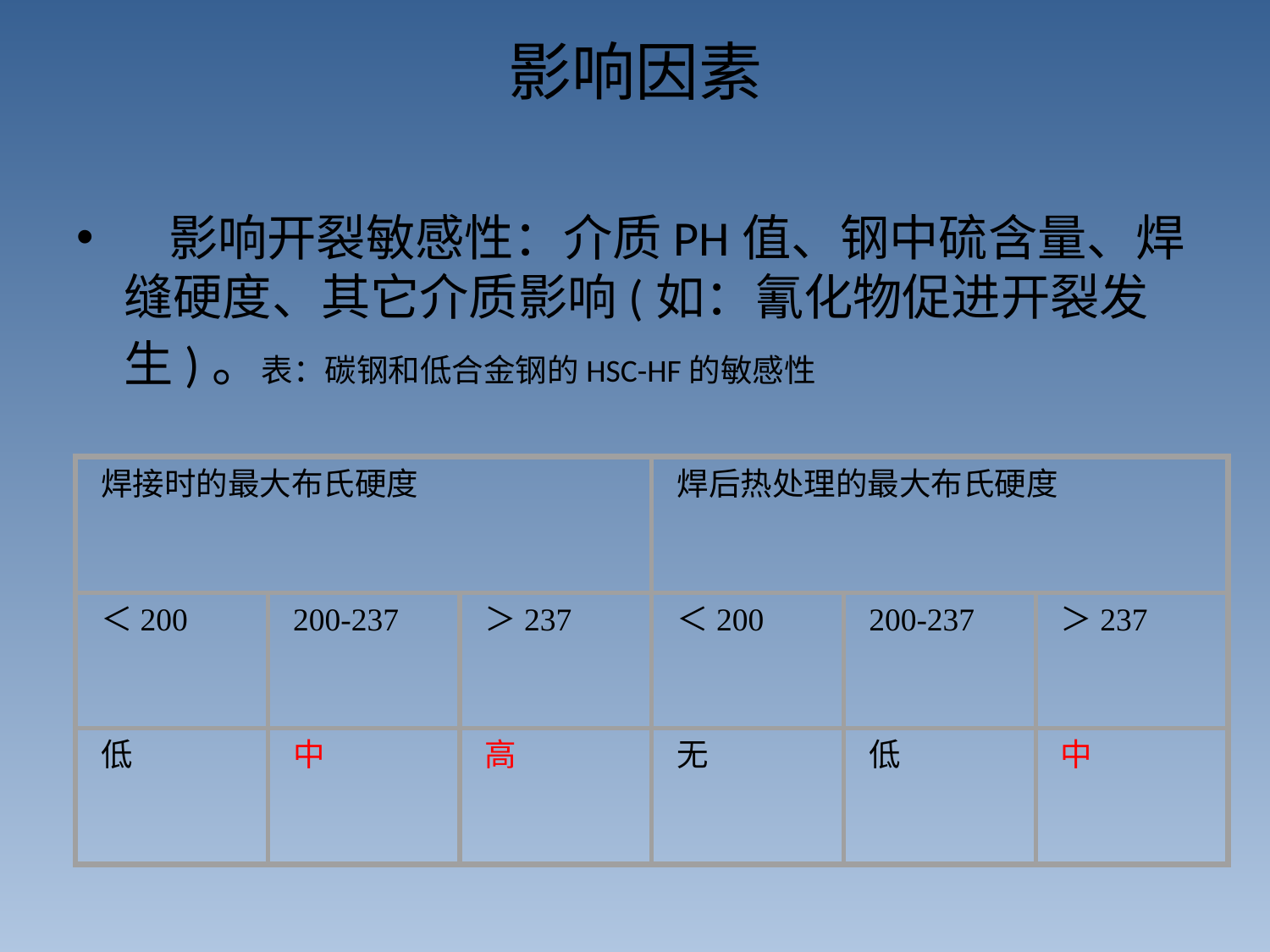

# 影响因素
   影响开裂敏感性：介质PH值、钢中硫含量、焊缝硬度、其它介质影响(如：氰化物促进开裂发生)。表：碳钢和低合金钢的HSC-HF的敏感性

焊接时的最大布氏硬度

焊后热处理的最大布氏硬度

＜200

200-237

＞237

＜200

200-237

＞237

低

中

高

无

低

中